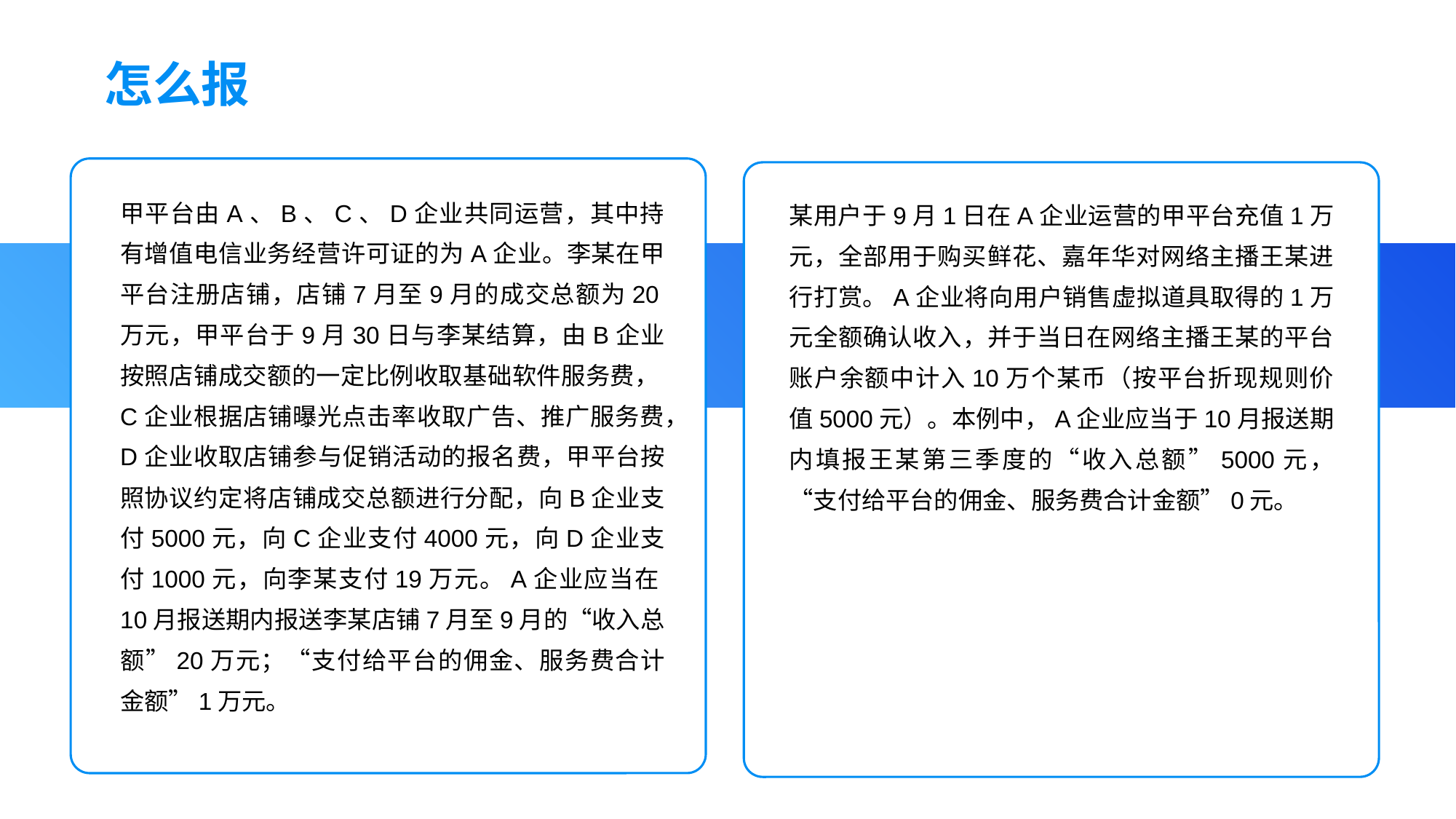

怎么报

甲平台由A、B、C、D企业共同运营，其中持有增值电信业务经营许可证的为A企业。李某在甲平台注册店铺，店铺7月至9月的成交总额为20万元，甲平台于9月30日与李某结算，由B企业按照店铺成交额的一定比例收取基础软件服务费，C企业根据店铺曝光点击率收取广告、推广服务费，D企业收取店铺参与促销活动的报名费，甲平台按照协议约定将店铺成交总额进行分配，向B企业支付5000元，向C企业支付4000元，向D企业支付1000元，向李某支付19万元。A企业应当在10月报送期内报送李某店铺7月至9月的“收入总额”20万元；“支付给平台的佣金、服务费合计金额”1万元。
某用户于9月1日在A企业运营的甲平台充值1万元，全部用于购买鲜花、嘉年华对网络主播王某进行打赏。A企业将向用户销售虚拟道具取得的1万元全额确认收入，并于当日在网络主播王某的平台账户余额中计入10万个某币（按平台折现规则价值5000元）。本例中，A企业应当于10月报送期内填报王某第三季度的“收入总额”5000元，“支付给平台的佣金、服务费合计金额”0元。